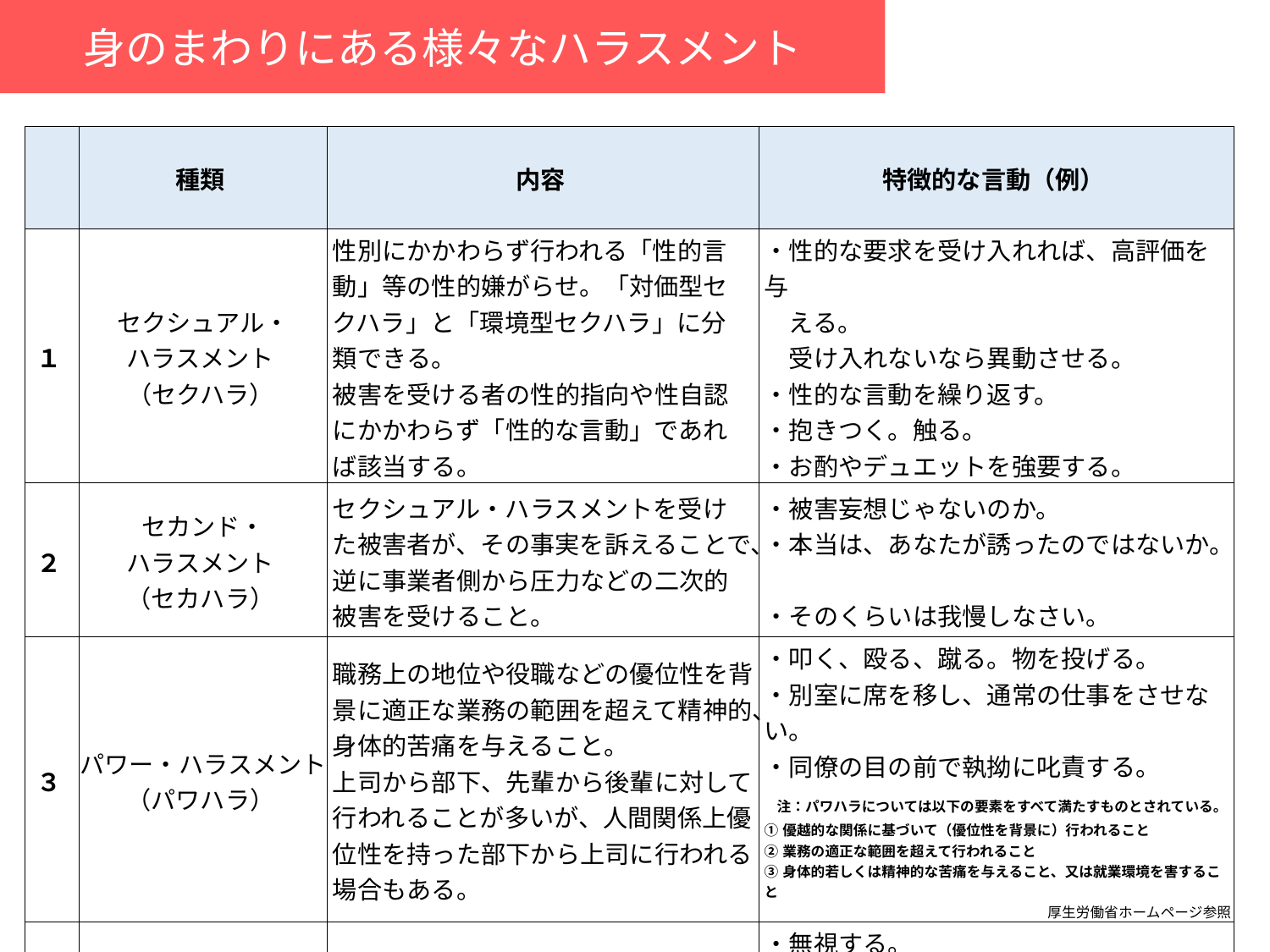

身のまわりにある様々なハラスメント
|  | 種類 | 内容 | 特徴的な言動（例） |
| --- | --- | --- | --- |
| １ | セクシュアル・ ハラスメント （セクハラ） | 性別にかかわらず行われる「性的言動」等の性的嫌がらせ。「対価型セクハラ」と「環境型セクハラ」に分類できる。 被害を受ける者の性的指向や性自認にかかわらず「性的な言動」であれば該当する。 | ・性的な要求を受け入れれば、高評価を与 　える。　　 　受け入れないなら異動させる。 ・性的な言動を繰り返す。 ・抱きつく。触る。 ・お酌やデュエットを強要する。 |
| ２ | セカンド・ ハラスメント （セカハラ） | セクシュアル・ハラスメントを受けた被害者が、その事実を訴えることで、逆に事業者側から圧力などの二次的被害を受けること。 | ・被害妄想じゃないのか。 ・本当は、あなたが誘ったのではないか。 ・そのくらいは我慢しなさい。 |
| ３ | パワー・ハラスメント （パワハラ） | 職務上の地位や役職などの優位性を背景に適正な業務の範囲を超えて精神的、身体的苦痛を与えること。 上司から部下、先輩から後輩に対して行われることが多いが、人間関係上優位性を持った部下から上司に行われる場合もある。 | ・叩く、殴る、蹴る。物を投げる。 ・別室に席を移し、通常の仕事をさせない。 ・同僚の目の前で執拗に叱責する。 注：パワハラについては以下の要素をすべて満たすものとされている。 ①優越的な関係に基づいて（優位性を背景に）行われること ②業務の適正な範囲を超えて行われること ③身体的若しくは精神的な苦痛を与えること、又は就業環境を害すること 　　　　　　　　　　　　　　　　　　　　厚生労働省ホームページ参照 |
| ４ | モラル・ハラスメント （モラハラ） | 言葉や態度によって精神的に継続的な嫌がらせを行うこと。 | ・無視する。 ・努力を評価しない。 ・常に怒られるというプレッシャーをかけ 　続ける。 |